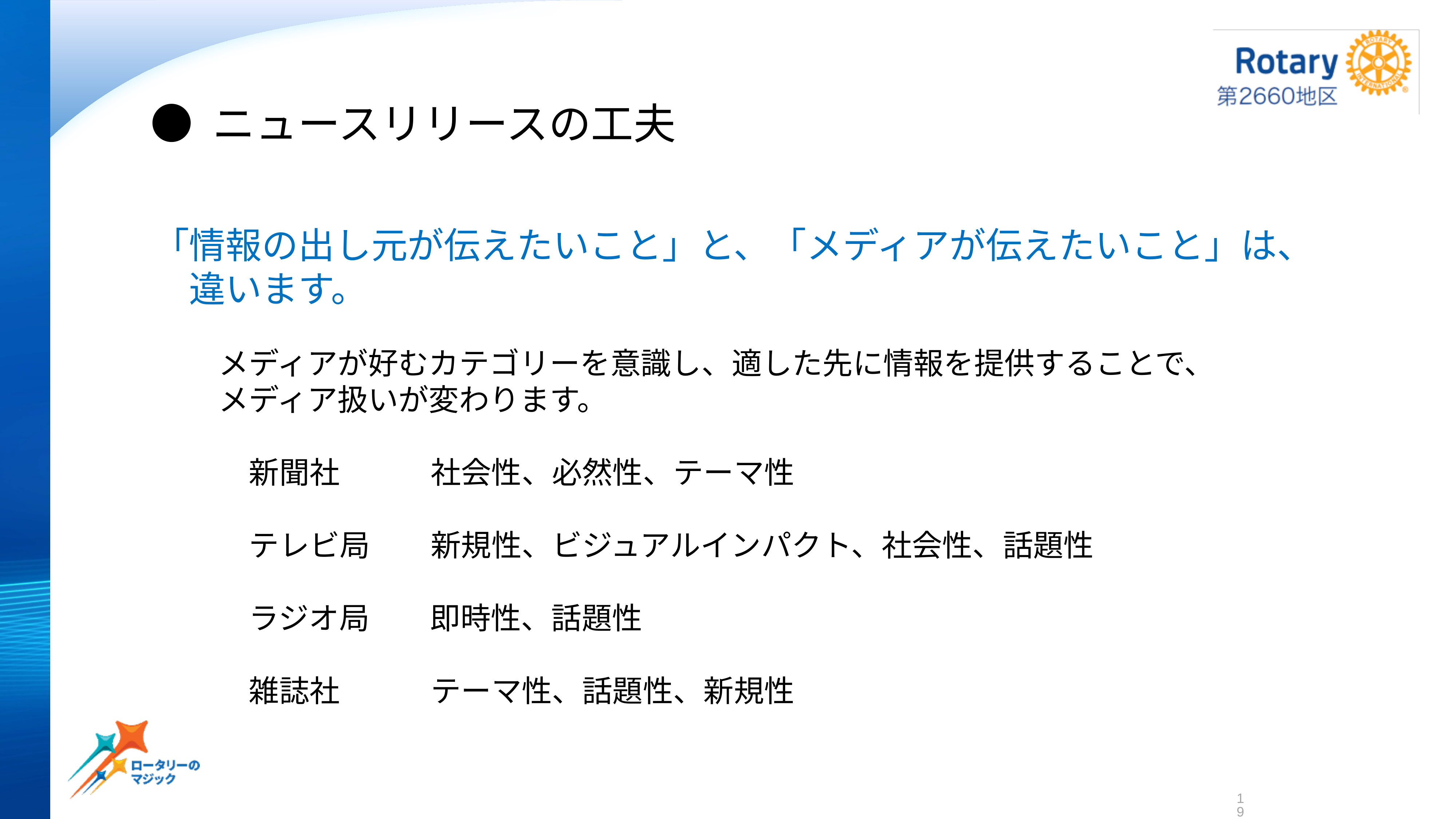

● ニュースリリースの工夫
「情報の出し元が伝えたいこと」と、「メディアが伝えたいこと」は、
　違います。
メディアが好むカテゴリーを意識し、適した先に情報を提供することで、
メディア扱いが変わります。

　新聞社　　　社会性、必然性、テーマ性

　テレビ局　　新規性、ビジュアルインパクト、社会性、話題性

　ラジオ局　　即時性、話題性

　雑誌社　　　テーマ性、話題性、新規性
19